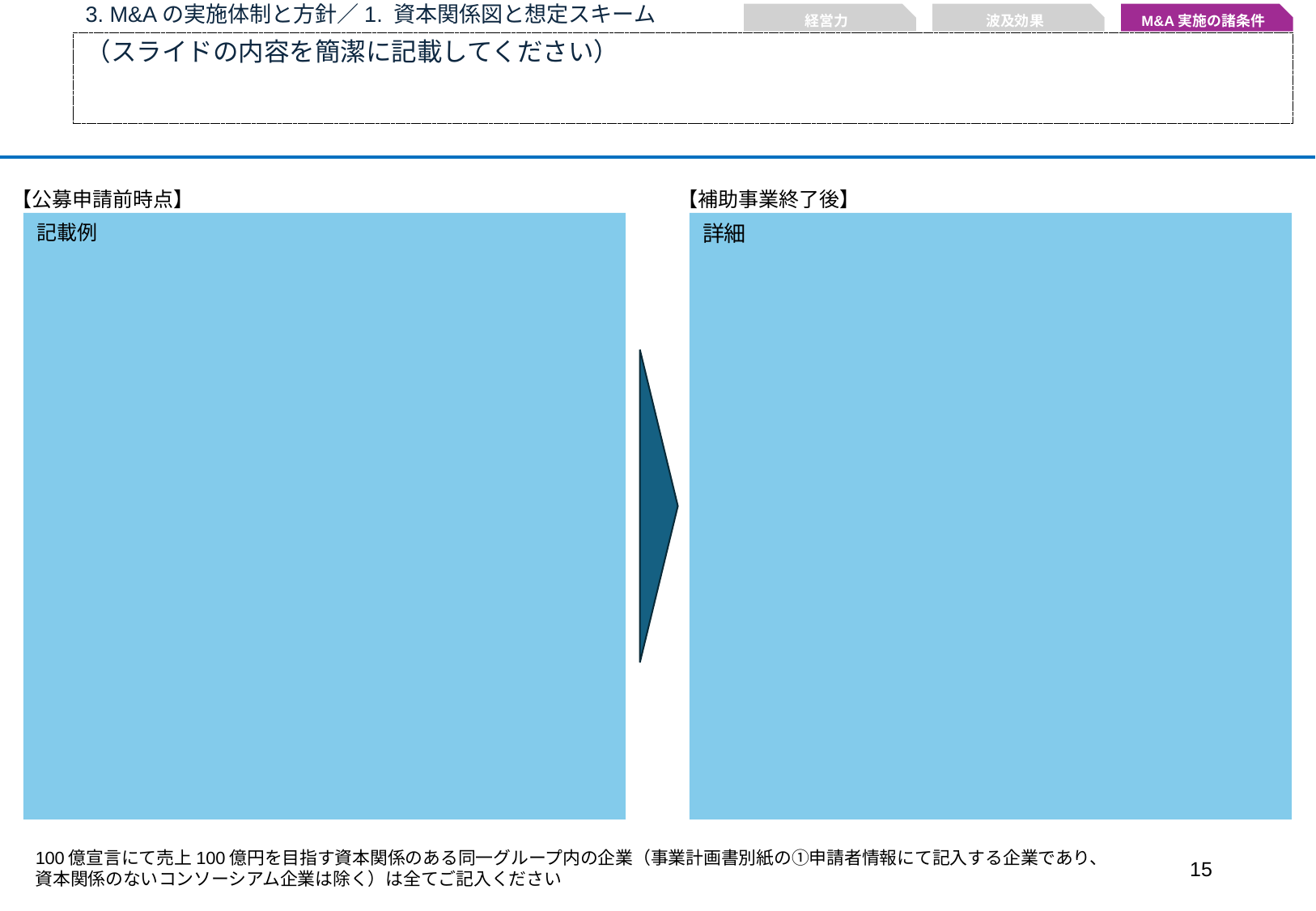

3. M&Aの実施体制と方針／1. 資本関係図と想定スキーム
経営力
波及効果
M&A実施の諸条件
（スライドの内容を簡潔に記載してください）
【公募申請前時点】
【補助事業終了後】
記載例
詳細

100億宣言にて売上100億円を目指す資本関係のある同一グループ内の企業（事業計画書別紙の①申請者情報にて記入する企業であり、
資本関係のないコンソーシアム企業は除く）は全てご記入ください
15